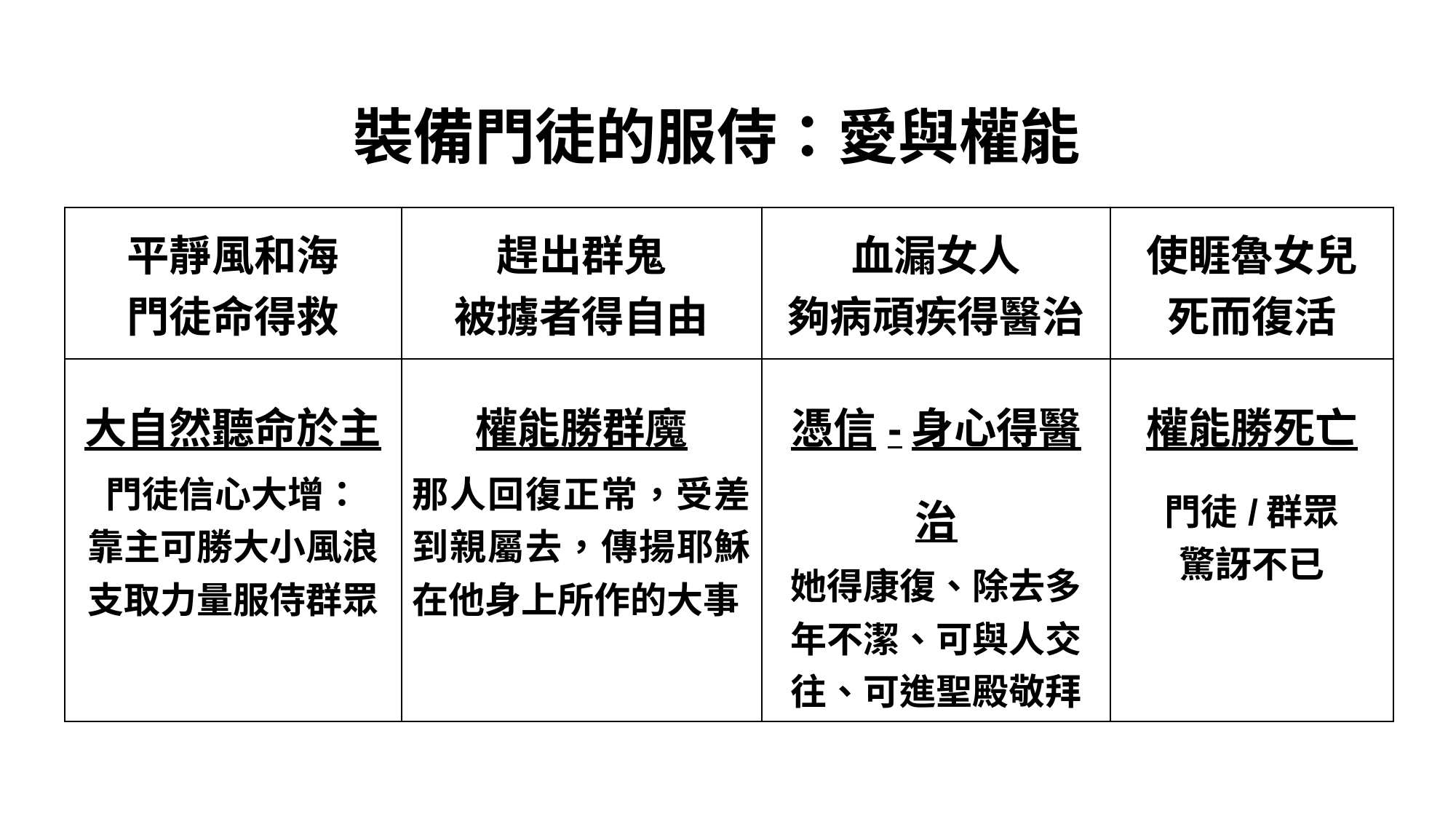

裝備門徒的服侍：愛與權能
| 平靜風和海 門徒命得救 | 趕出群鬼 被擄者得自由 | 血漏女人 夠病頑疾得醫治 | 使睚魯女兒 死而復活 |
| --- | --- | --- | --- |
| 大自然聽命於主 門徒信心大增： 靠主可勝大小風浪 支取力量服侍群眾 | 權能勝群魔 那人回復正常，受差到親屬去，傳揚耶穌在他身上所作的大事 | 憑信-身心得醫治 她得康復、除去多年不潔、可與人交往、可進聖殿敬拜 | 權能勝死亡 門徒/群眾 驚訝不已 |